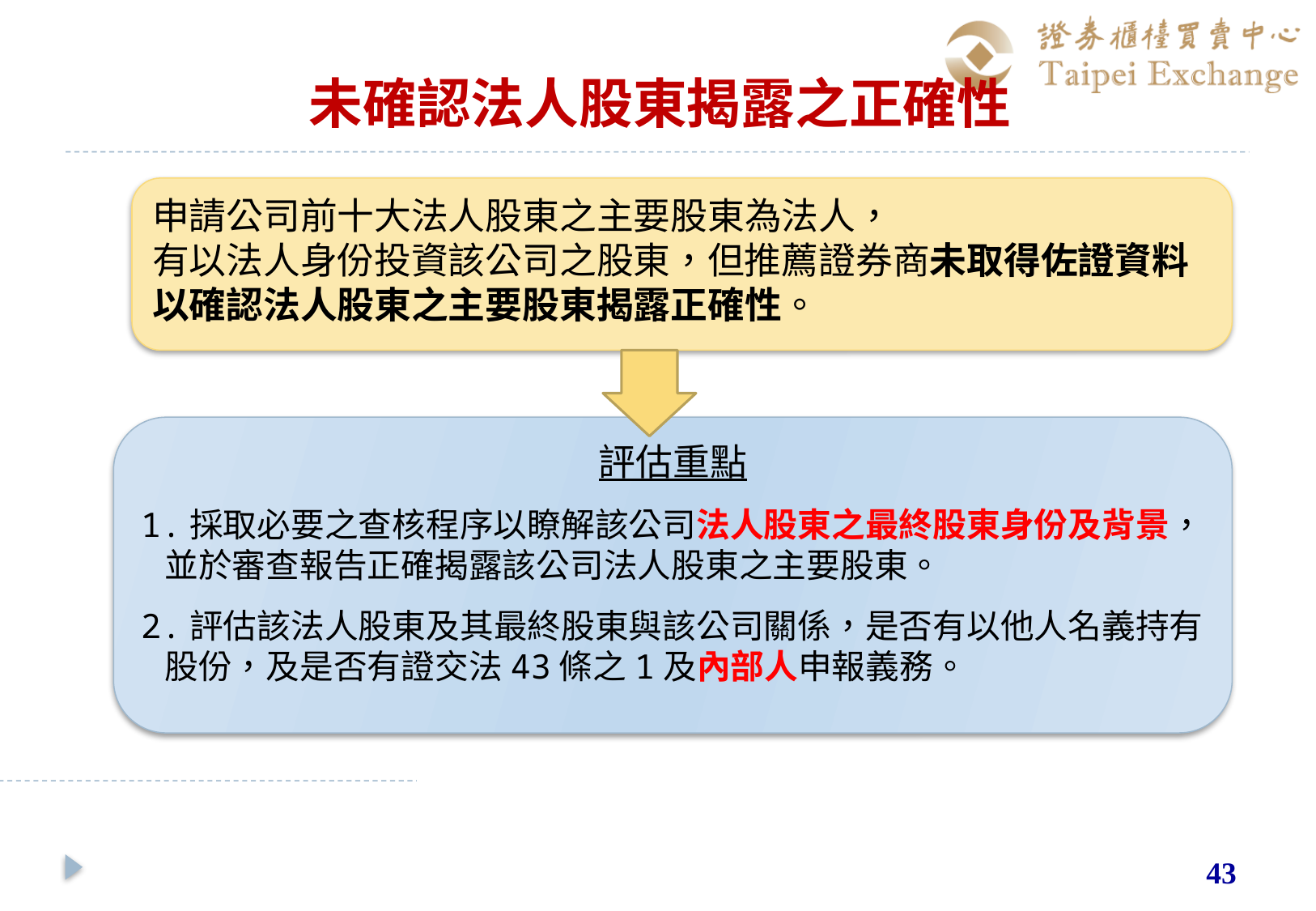

# 未確認法人股東揭露之正確性
申請公司前十大法人股東之主要股東為法人，
有以法人身份投資該公司之股東，但推薦證券商未取得佐證資料以確認法人股東之主要股東揭露正確性。

評估重點
1.採取必要之查核程序以瞭解該公司法人股東之最終股東身份及背景，並於審查報告正確揭露該公司法人股東之主要股東。
2.評估該法人股東及其最終股東與該公司關係，是否有以他人名義持有股份，及是否有證交法43條之1及內部人申報義務。

43